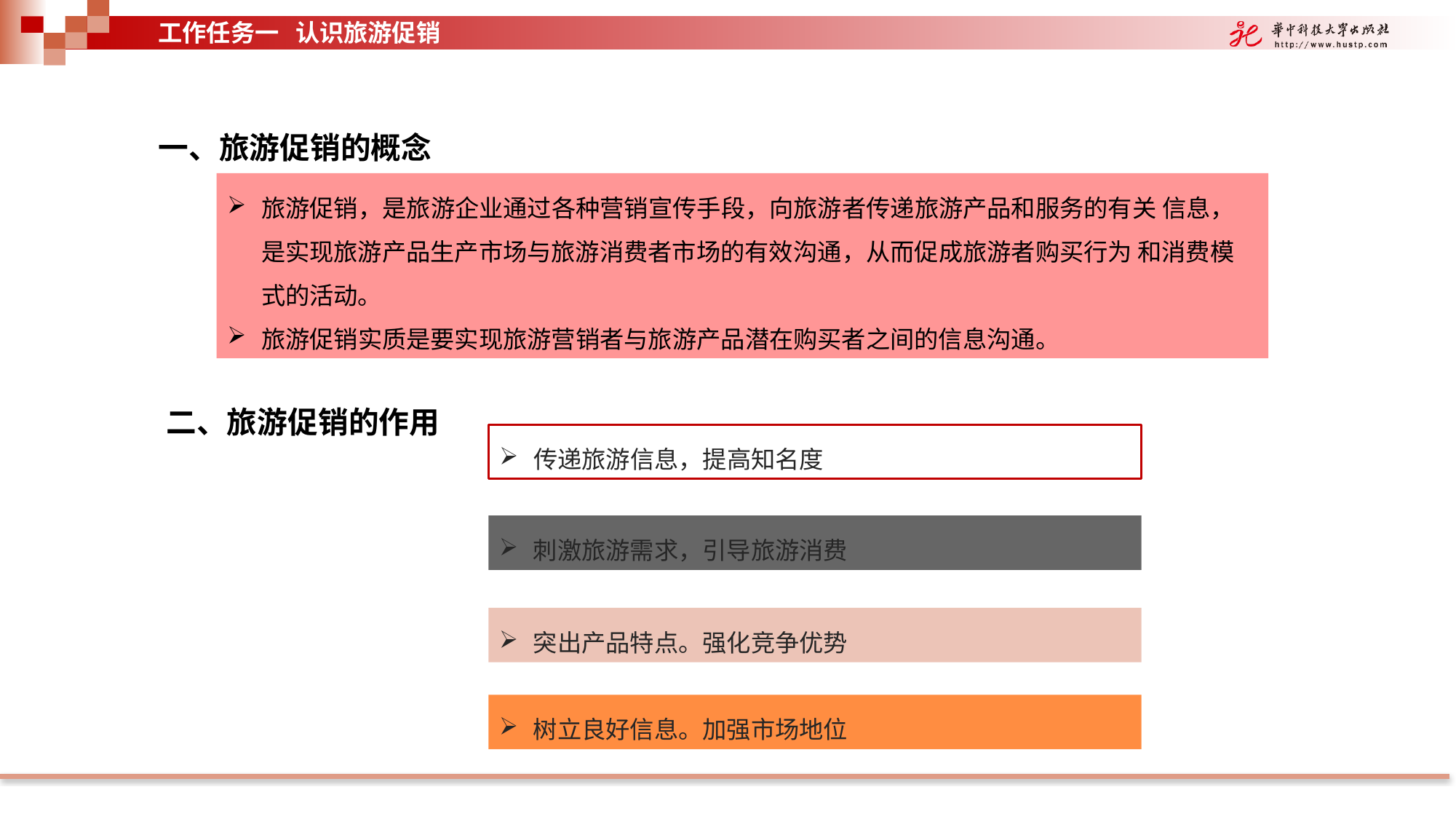

工作任务一   认识旅游促销
一、旅游促销的概念
旅游促销，是旅游企业通过各种营销宣传手段，向旅游者传递旅游产品和服务的有关 信息，是实现旅游产品生产市场与旅游消费者市场的有效沟通，从而促成旅游者购买行为 和消费模式的活动。
旅游促销实质是要实现旅游营销者与旅游产品潜在购买者之间的信息沟通。
二、旅游促销的作用
传递旅游信息，提高知名度
刺激旅游需求，引导旅游消费
突出产品特点。强化竞争优势
树立良好信息。加强市场地位